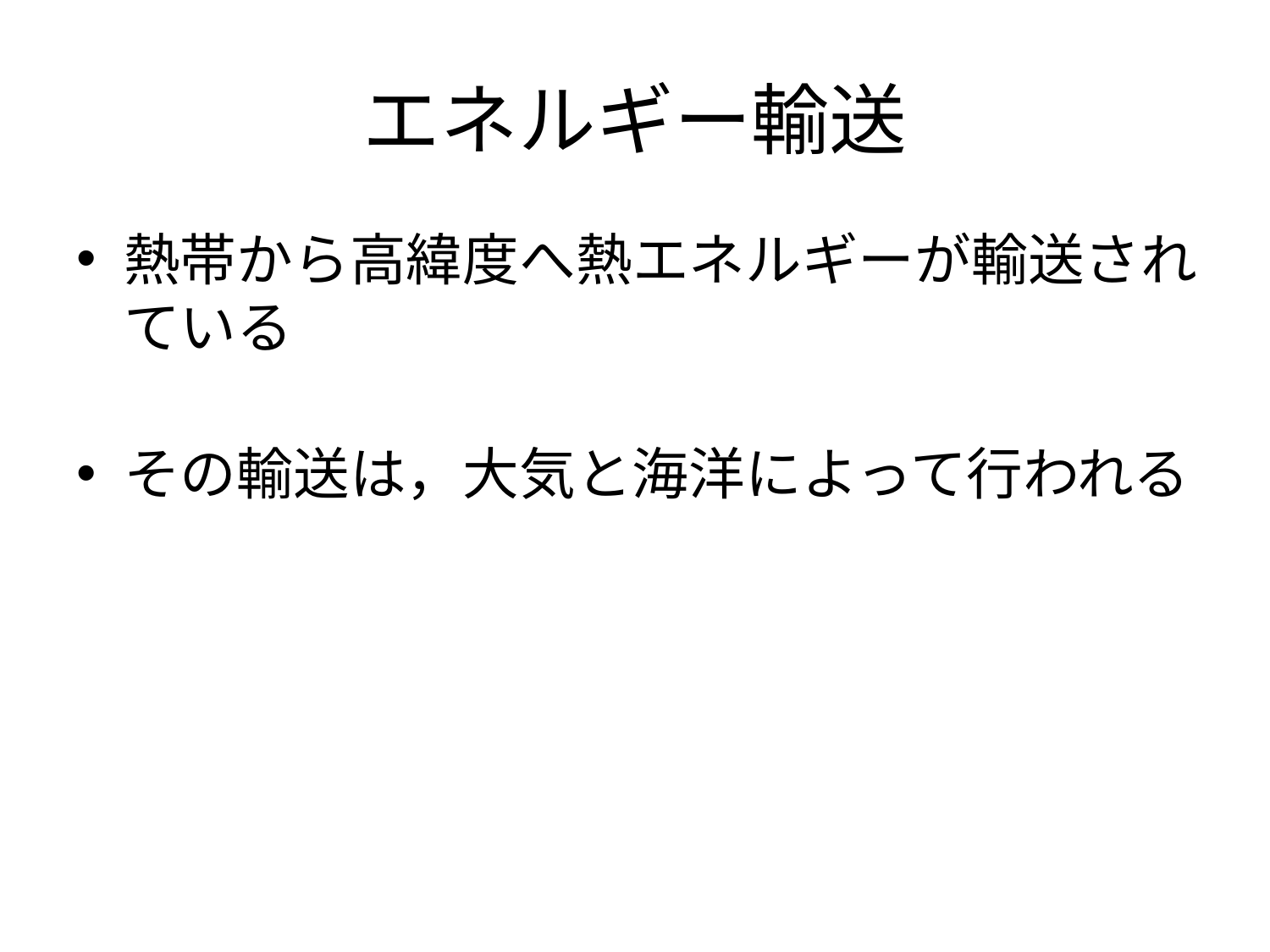

# エネルギー輸送
熱帯から高緯度へ熱エネルギーが輸送されている
その輸送は，大気と海洋によって行われる